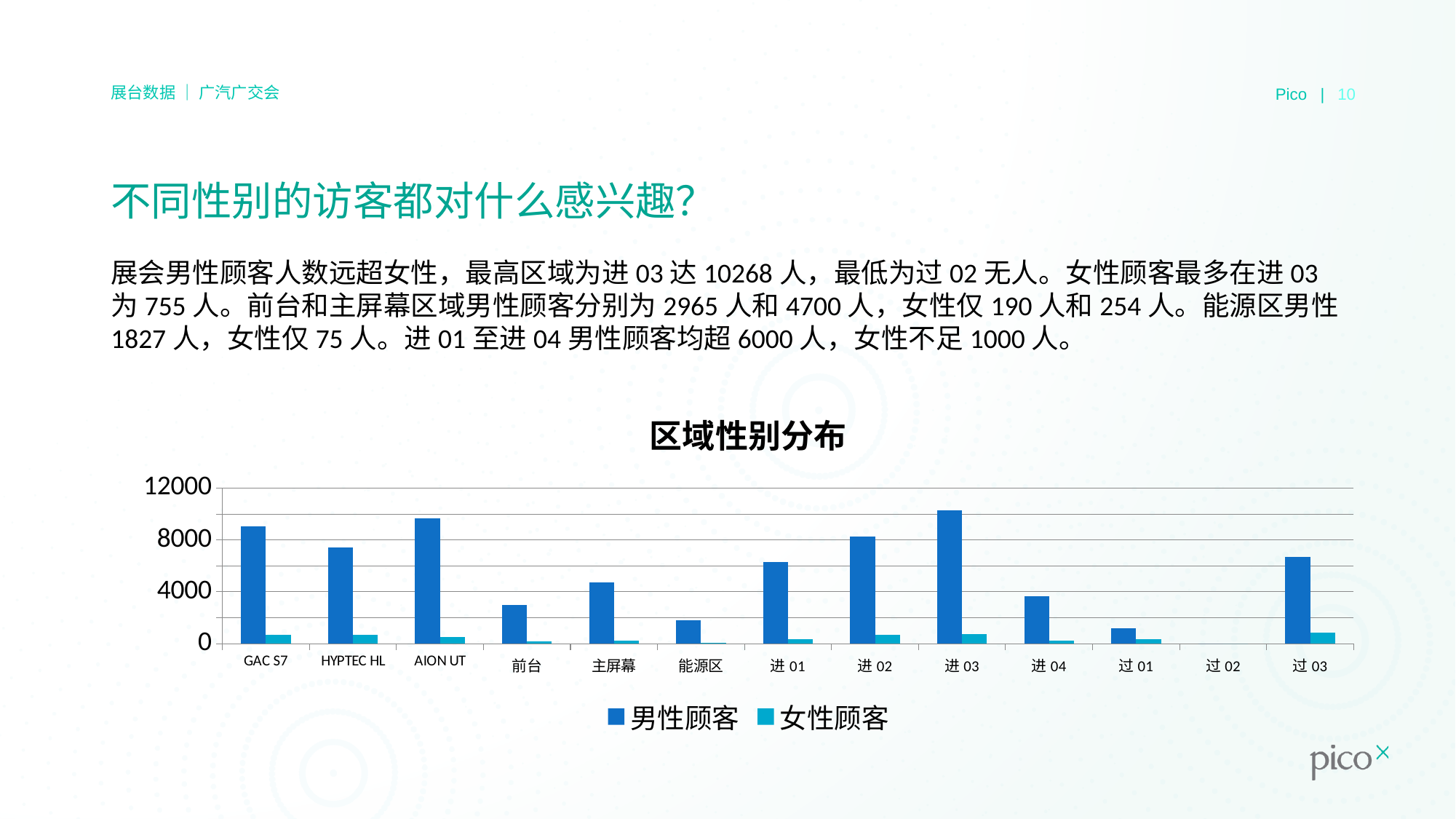

Pico   |
10
展台数据 ｜ 广汽广交会
# 不同性别的访客都对什么感兴趣？
展会男性顾客人数远超女性，最高区域为进03达10268人，最低为过02无人。女性顾客最多在进03为755人。前台和主屏幕区域男性顾客分别为2965人和4700人，女性仅190人和254人。能源区男性1827人，女性仅75人。进01至进04男性顾客均超6000人，女性不足1000人。

### Chart: 区域性别分布

| Category | 男性顾客 | 女性顾客 |
|---|---|---|
| GAC S7 | 9032.0 | 684.0 |
| HYPTEC HL | 7428.0 | 674.0 |
| AION UT | 9693.0 | 499.0 |
| 前台 | 2965.0 | 190.0 |
| 主屏幕 | 4700.0 | 254.0 |
| 能源区 | 1827.0 | 75.0 |
| 进01 | 6275.0 | 349.0 |
| 进02 | 8262.0 | 684.0 |
| 进03 | 10268.0 | 755.0 |
| 进04 | 3637.0 | 237.0 |
| 过01 | 1173.0 | 360.0 |
| 过02 | 0.0 | 0.0 |
| 过03 | 6715.0 | 844.0 |